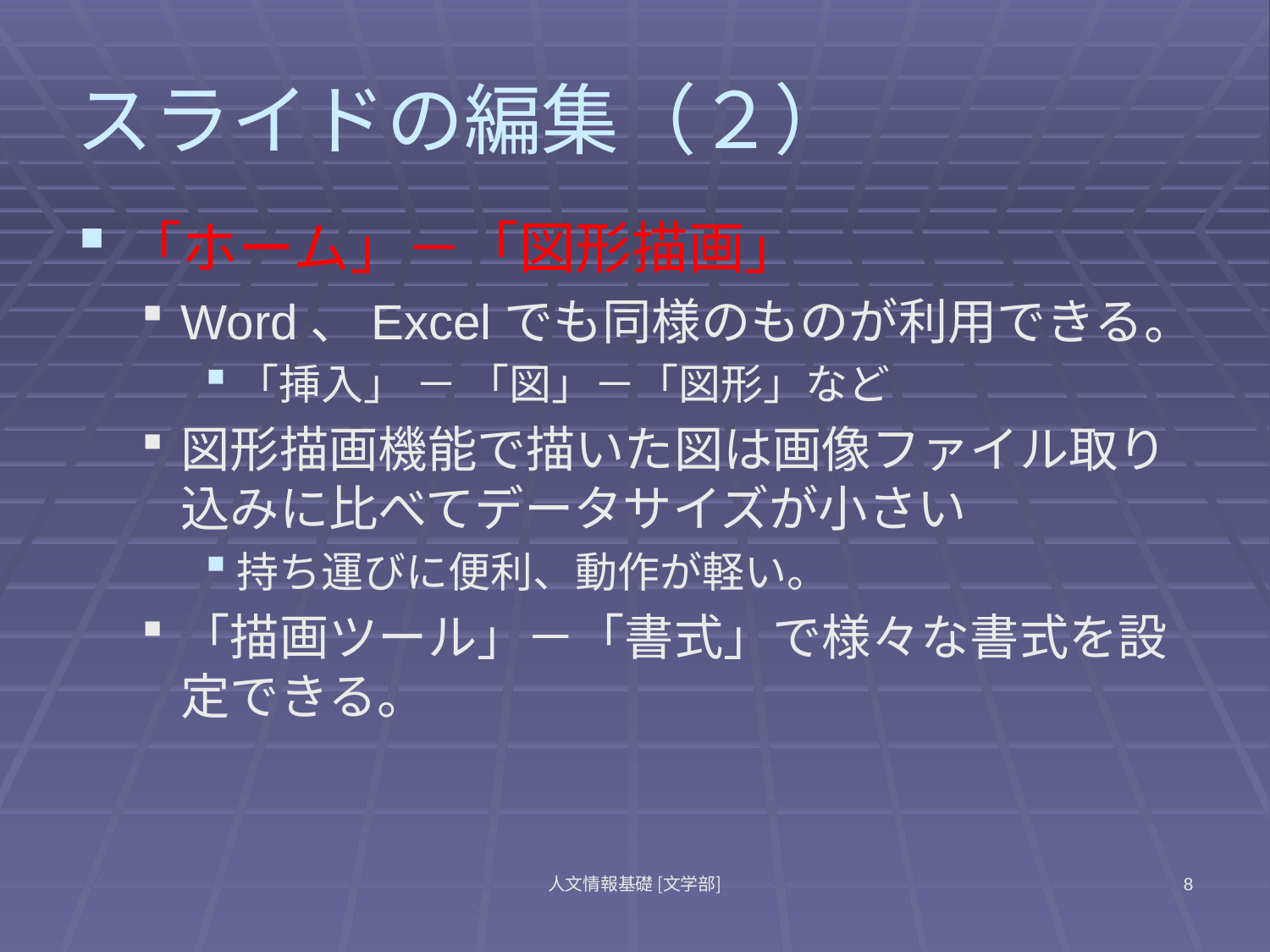

# スライドの編集（２）
「ホーム」－「図形描画」
Word、Excelでも同様のものが利用できる。
「挿入」 － 「図」－「図形」など
図形描画機能で描いた図は画像ファイル取り込みに比べてデータサイズが小さい
持ち運びに便利、動作が軽い。
「描画ツール」－「書式」で様々な書式を設定できる。
人文情報基礎 [文学部]
8